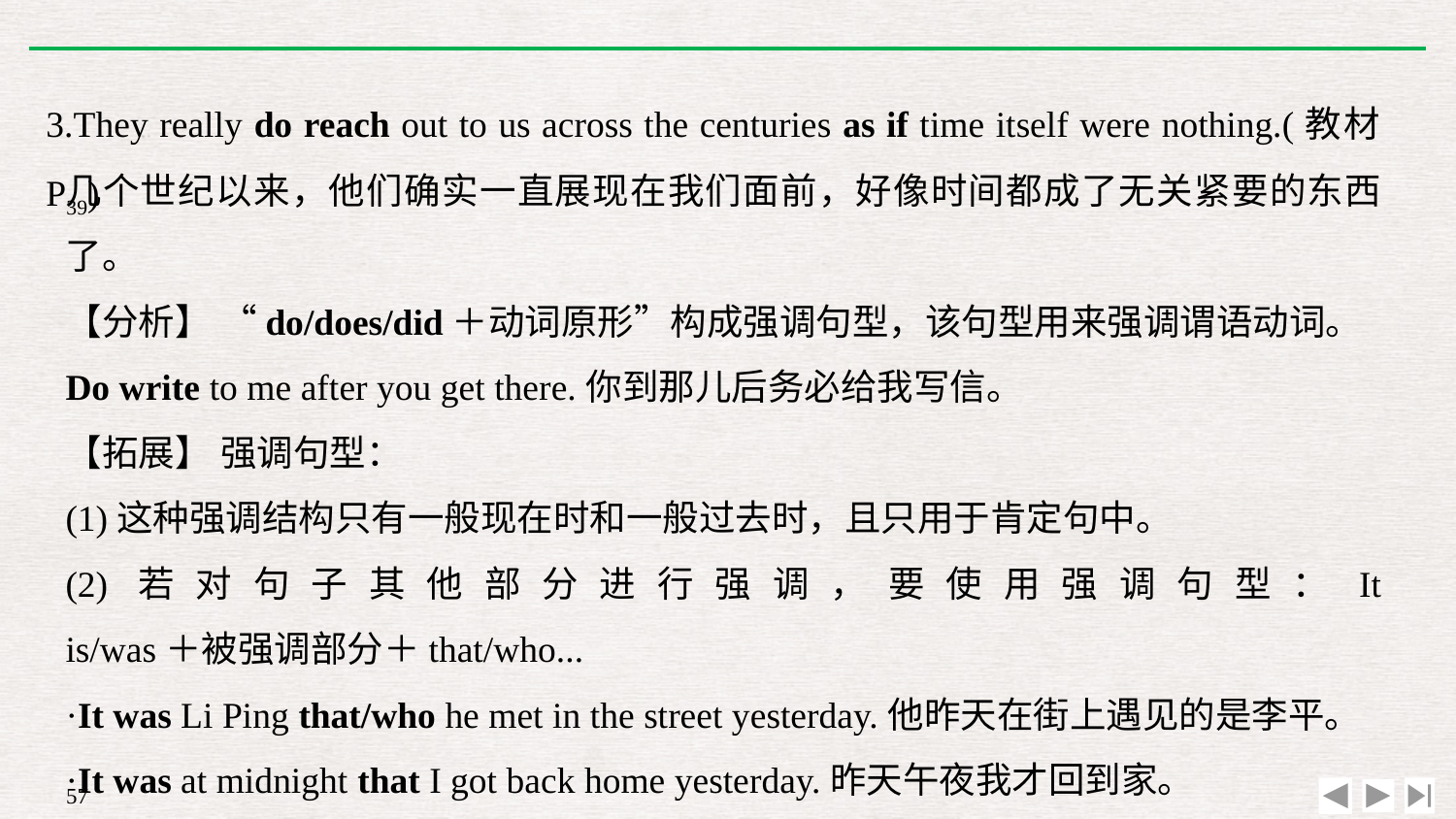

3.They really do reach out to us across the centuries as if time itself were nothing.(教材P39)
几个世纪以来，他们确实一直展现在我们面前，好像时间都成了无关紧要的东西了。
【分析】 “do/does/did＋动词原形”构成强调句型，该句型用来强调谓语动词。
Do write to me after you get there.你到那儿后务必给我写信。
【拓展】 强调句型：
(1)这种强调结构只有一般现在时和一般过去时，且只用于肯定句中。
(2)若对句子其他部分进行强调，要使用强调句型：It is/was＋被强调部分＋that/who...
·It was Li Ping that/who he met in the street yesterday.他昨天在街上遇见的是李平。
·It was at midnight that I got back home yesterday.昨天午夜我才回到家。